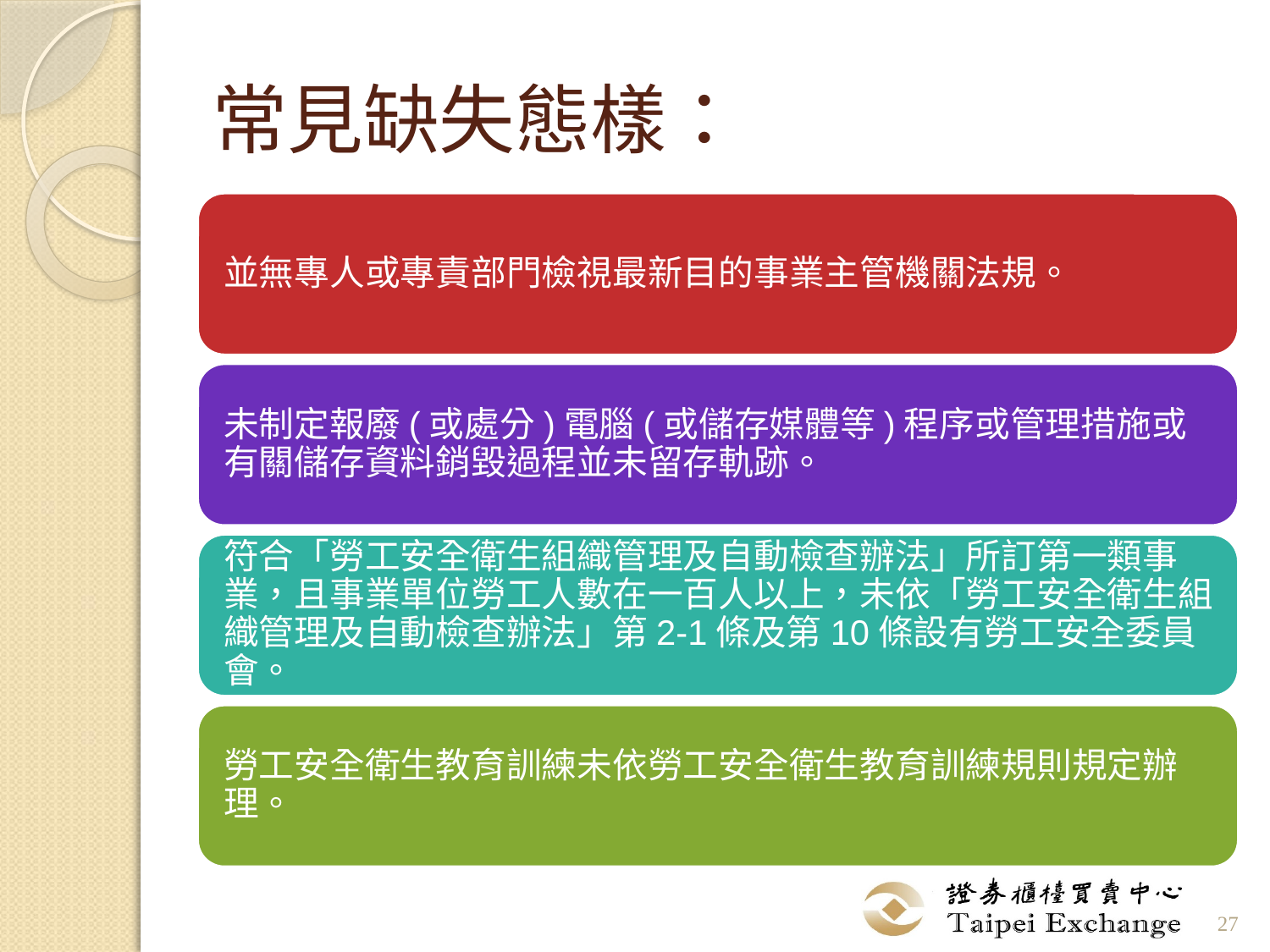

# 常見缺失態樣：
並無專人或專責部門檢視最新目的事業主管機關法規。
未制定報廢(或處分)電腦(或儲存媒體等)程序或管理措施或有關儲存資料銷毀過程並未留存軌跡。
符合「勞工安全衛生組織管理及自動檢查辦法」所訂第一類事業，且事業單位勞工人數在一百人以上，未依「勞工安全衛生組織管理及自動檢查辦法」第2-1條及第10條設有勞工安全委員會。
勞工安全衛生教育訓練未依勞工安全衛生教育訓練規則規定辦理。
27